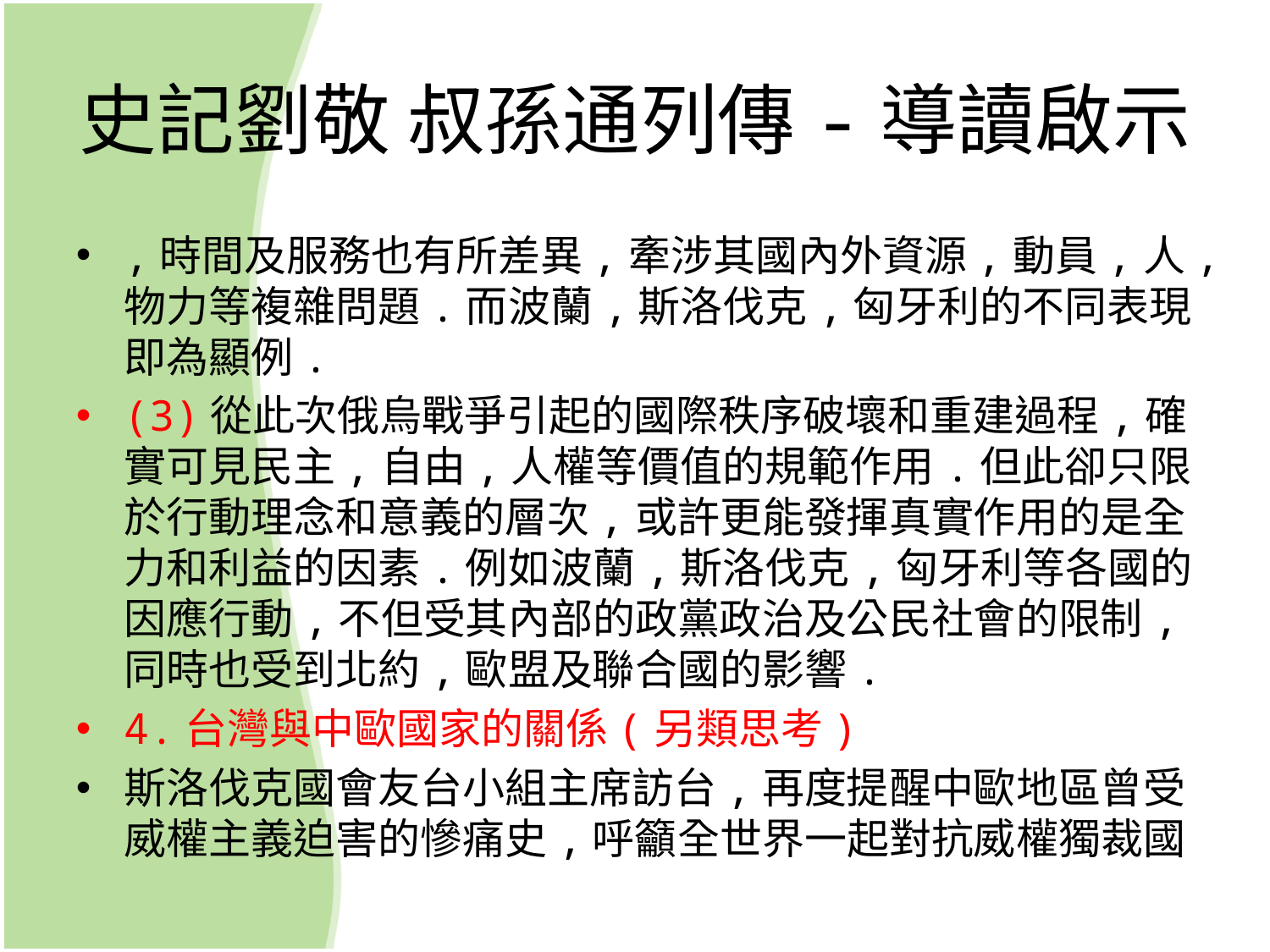

# 史記劉敬 叔孫通列傳-導讀啟示
,時間及服務也有所差異,牽涉其國內外資源,動員,人,物力等複雜問題.而波蘭,斯洛伐克,匈牙利的不同表現即為顯例.
(3)從此次俄烏戰爭引起的國際秩序破壞和重建過程,確實可見民主,自由,人權等價值的規範作用.但此卻只限於行動理念和意義的層次,或許更能發揮真實作用的是全力和利益的因素.例如波蘭,斯洛伐克,匈牙利等各國的因應行動,不但受其內部的政黨政治及公民社會的限制,同時也受到北約,歐盟及聯合國的影響.
4.台灣與中歐國家的關係(另類思考)
斯洛伐克國會友台小組主席訪台,再度提醒中歐地區曾受威權主義迫害的慘痛史,呼籲全世界一起對抗威權獨裁國